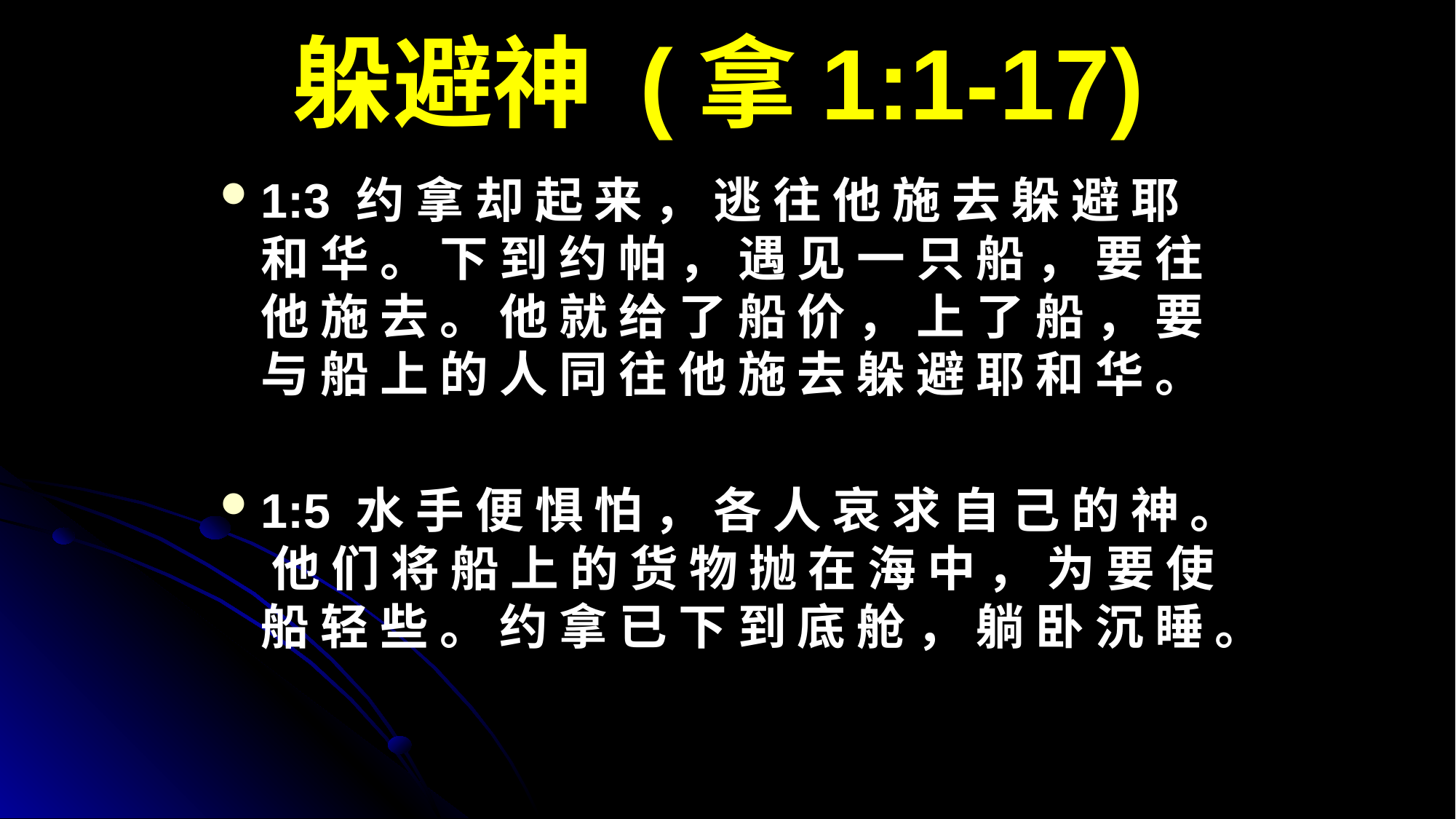

# 躲避神 (拿1:1-17)
1:3 约 拿 却 起 来 ， 逃 往 他 施 去 躲 避 耶 和 华 。 下 到 约 帕 ， 遇 见 一 只 船 ， 要 往 他 施 去 。 他 就 给 了 船 价 ， 上 了 船 ， 要 与 船 上 的 人 同 往 他 施 去 躲 避 耶 和 华 。

1:5 水 手 便 惧 怕 ， 各 人 哀 求 自 己 的 神 。 他 们 将 船 上 的 货 物 抛 在 海 中 ， 为 要 使 船 轻 些 。 约 拿 已 下 到 底 舱 ， 躺 卧 沉 睡 。